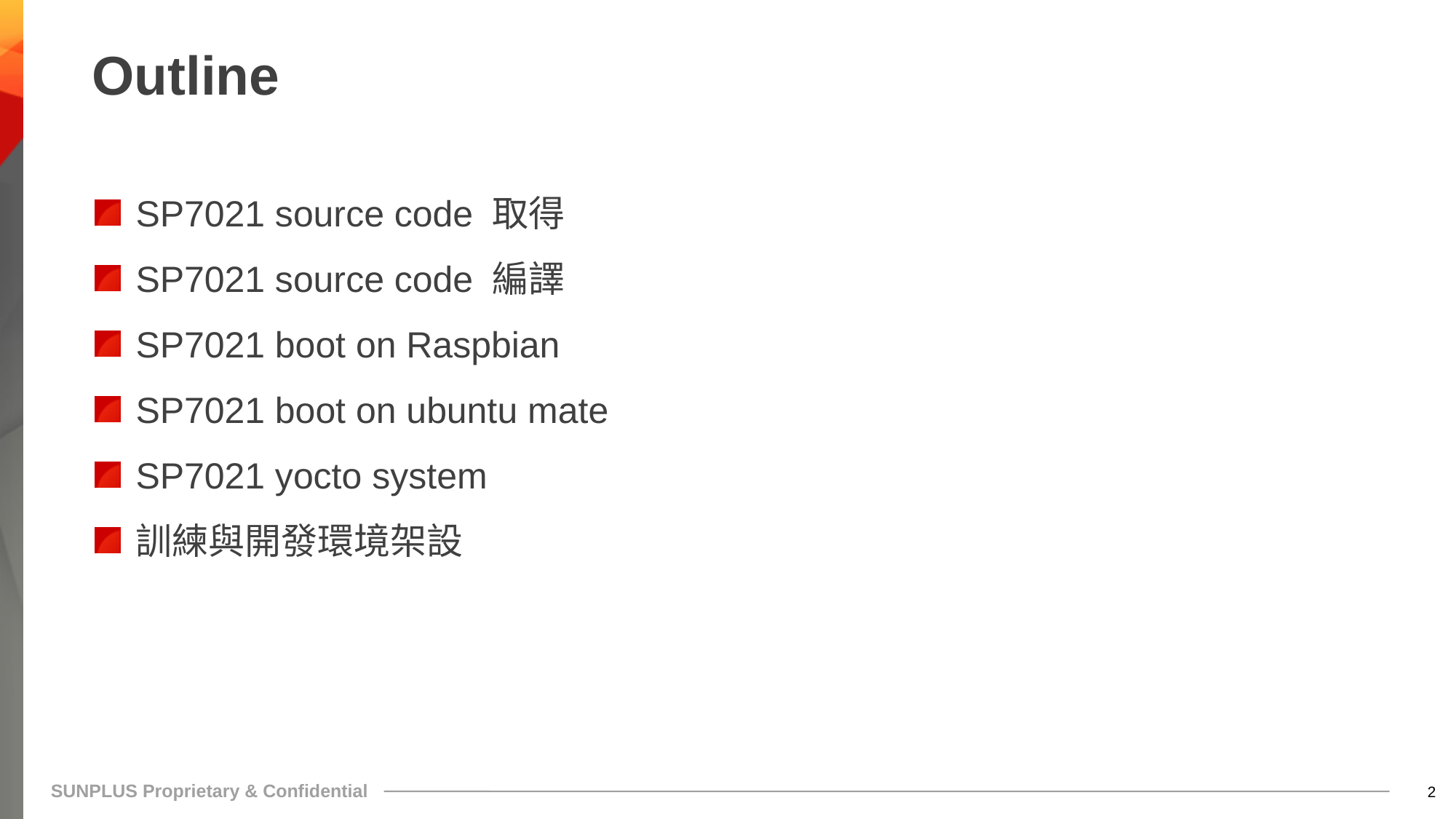

# Outline
SP7021 source code 取得
SP7021 source code 編譯
SP7021 boot on Raspbian
SP7021 boot on ubuntu mate
SP7021 yocto system
訓練與開發環境架設
2